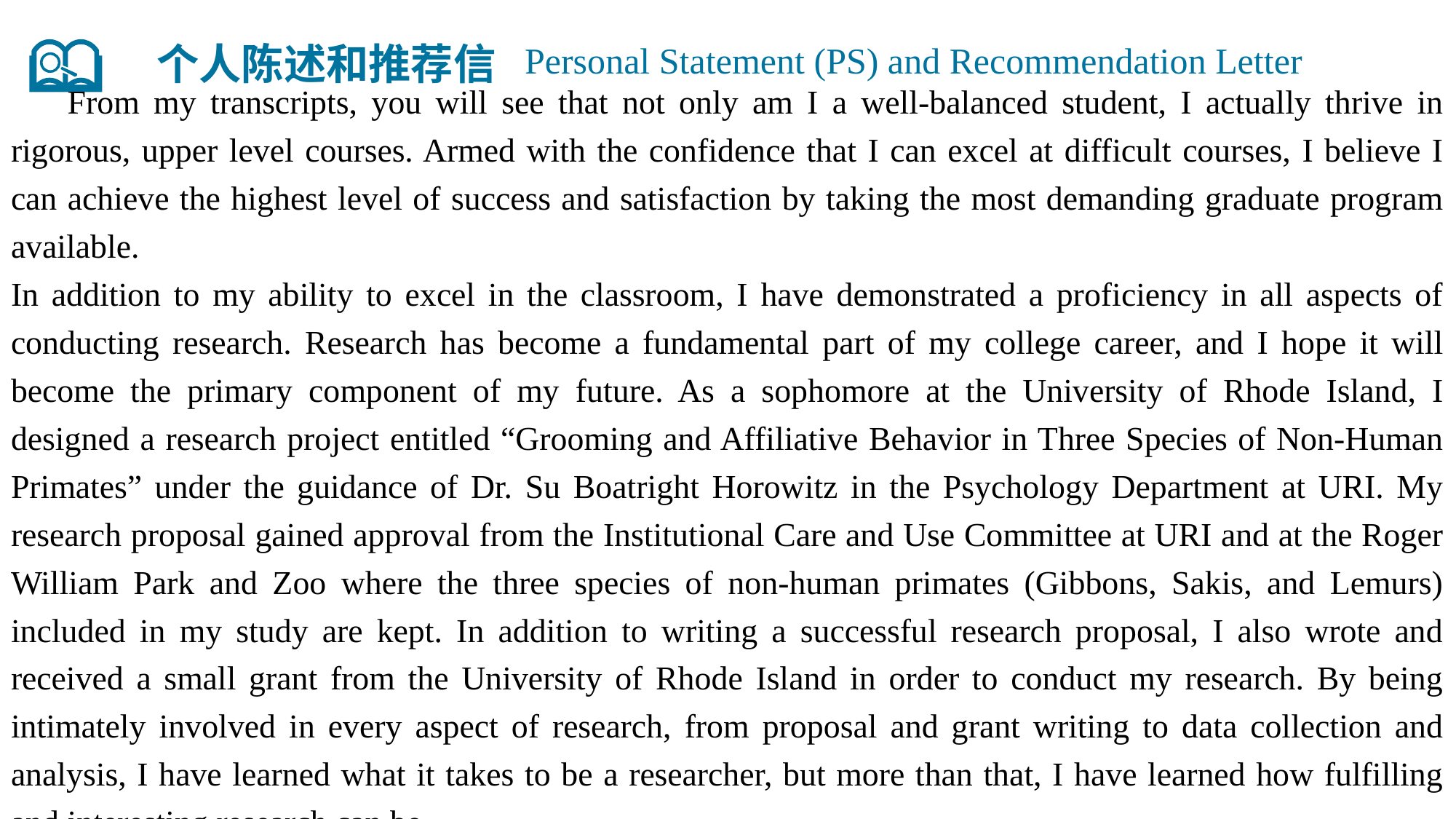

个人陈述和推荐信
Personal Statement (PS) and Recommendation Letter
    From my transcripts, you will see that not only am I a well-balanced student, I actually thrive in rigorous, upper level courses. Armed with the confidence that I can excel at difficult courses, I believe I can achieve the highest level of success and satisfaction by taking the most demanding graduate program available.
In addition to my ability to excel in the classroom, I have demonstrated a proficiency in all aspects of conducting research. Research has become a fundamental part of my college career, and I hope it will become the primary component of my future. As a sophomore at the University of Rhode Island, I designed a research project entitled “Grooming and Affiliative Behavior in Three Species of Non-Human Primates” under the guidance of Dr. Su Boatright Horowitz in the Psychology Department at URI. My research proposal gained approval from the Institutional Care and Use Committee at URI and at the Roger William Park and Zoo where the three species of non-human primates (Gibbons, Sakis, and Lemurs) included in my study are kept. In addition to writing a successful research proposal, I also wrote and received a small grant from the University of Rhode Island in order to conduct my research. By being intimately involved in every aspect of research, from proposal and grant writing to data collection and analysis, I have learned what it takes to be a researcher, but more than that, I have learned how fulfilling and interesting research can be.